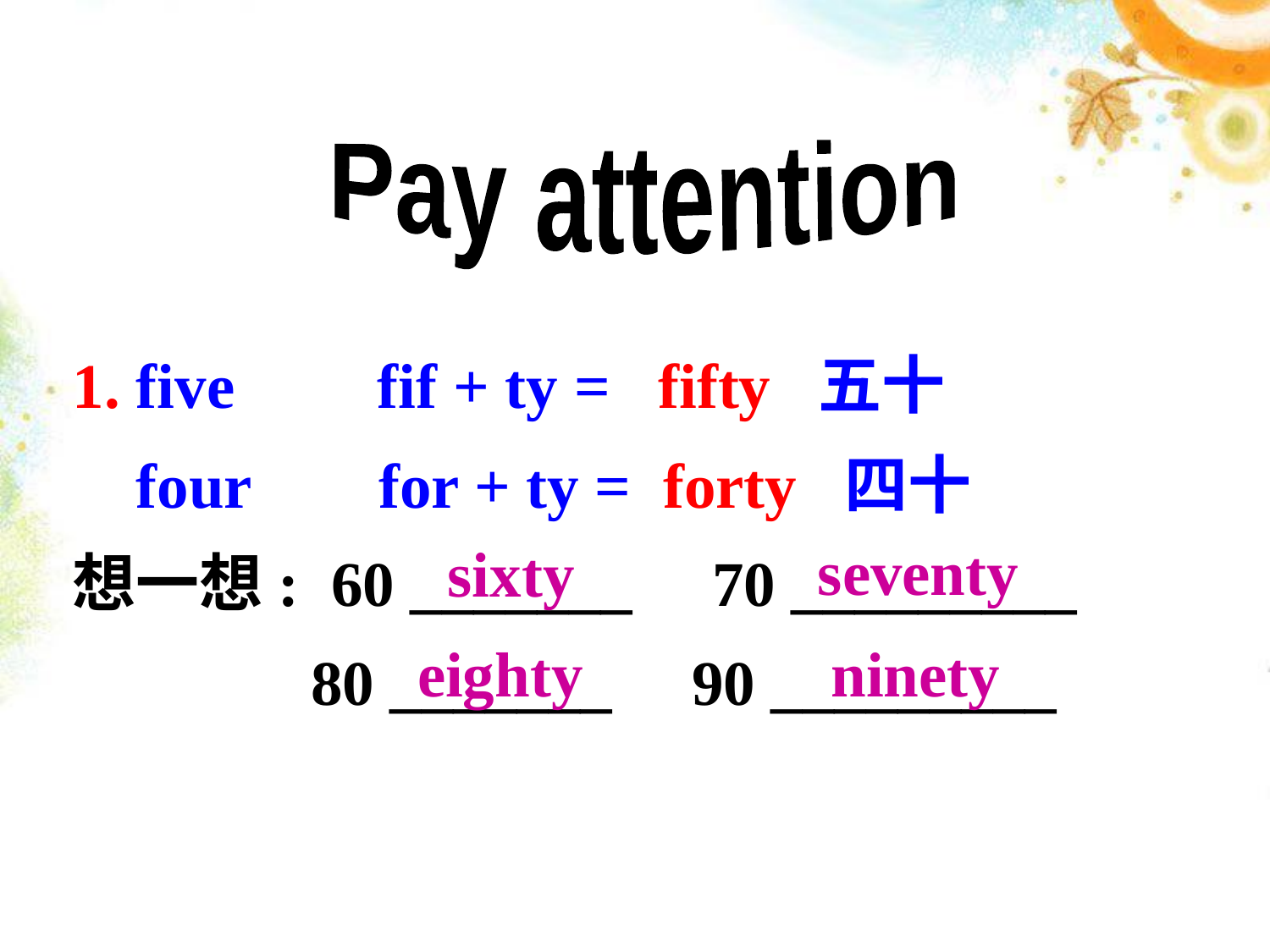

Pay attention
1. five         fif + ty =   fifty  五十
    four        for + ty =  forty  四十
想一想:  60 _______     70 _________
               80 _______     90 _________
seventy
sixty
eighty
ninety